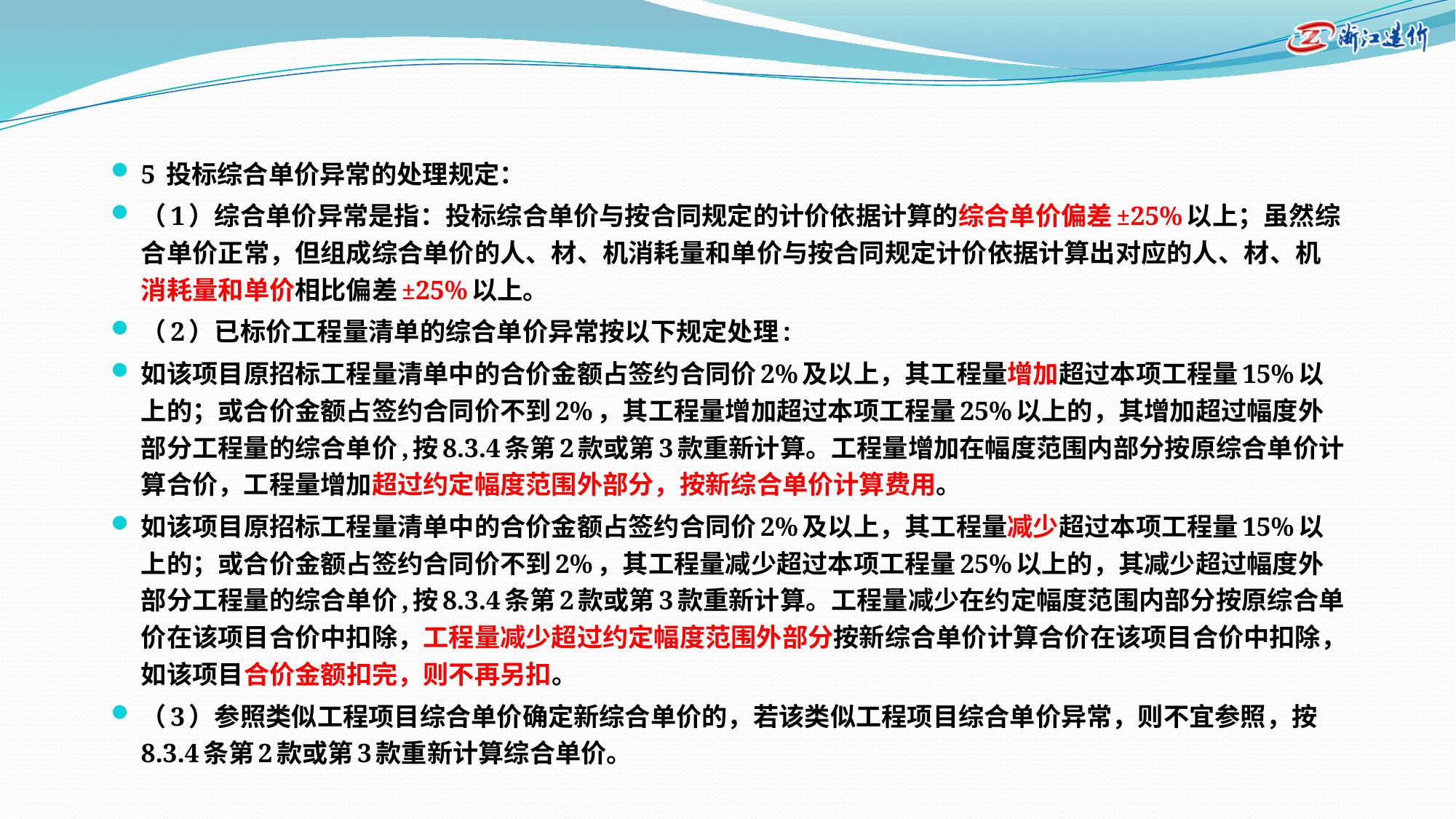

5 投标综合单价异常的处理规定：
（1）综合单价异常是指：投标综合单价与按合同规定的计价依据计算的综合单价偏差±25%以上；虽然综合单价正常，但组成综合单价的人、材、机消耗量和单价与按合同规定计价依据计算出对应的人、材、机消耗量和单价相比偏差±25%以上。
（2）已标价工程量清单的综合单价异常按以下规定处理:
如该项目原招标工程量清单中的合价金额占签约合同价2%及以上，其工程量增加超过本项工程量15%以上的；或合价金额占签约合同价不到2%，其工程量增加超过本项工程量25%以上的，其增加超过幅度外部分工程量的综合单价,按8.3.4条第2款或第3款重新计算。工程量增加在幅度范围内部分按原综合单价计算合价，工程量增加超过约定幅度范围外部分，按新综合单价计算费用。
如该项目原招标工程量清单中的合价金额占签约合同价2%及以上，其工程量减少超过本项工程量15%以上的；或合价金额占签约合同价不到2%，其工程量减少超过本项工程量25%以上的，其减少超过幅度外部分工程量的综合单价,按8.3.4条第2款或第3款重新计算。工程量减少在约定幅度范围内部分按原综合单价在该项目合价中扣除，工程量减少超过约定幅度范围外部分按新综合单价计算合价在该项目合价中扣除，如该项目合价金额扣完，则不再另扣。
（3）参照类似工程项目综合单价确定新综合单价的，若该类似工程项目综合单价异常，则不宜参照，按8.3.4条第2款或第3款重新计算综合单价。